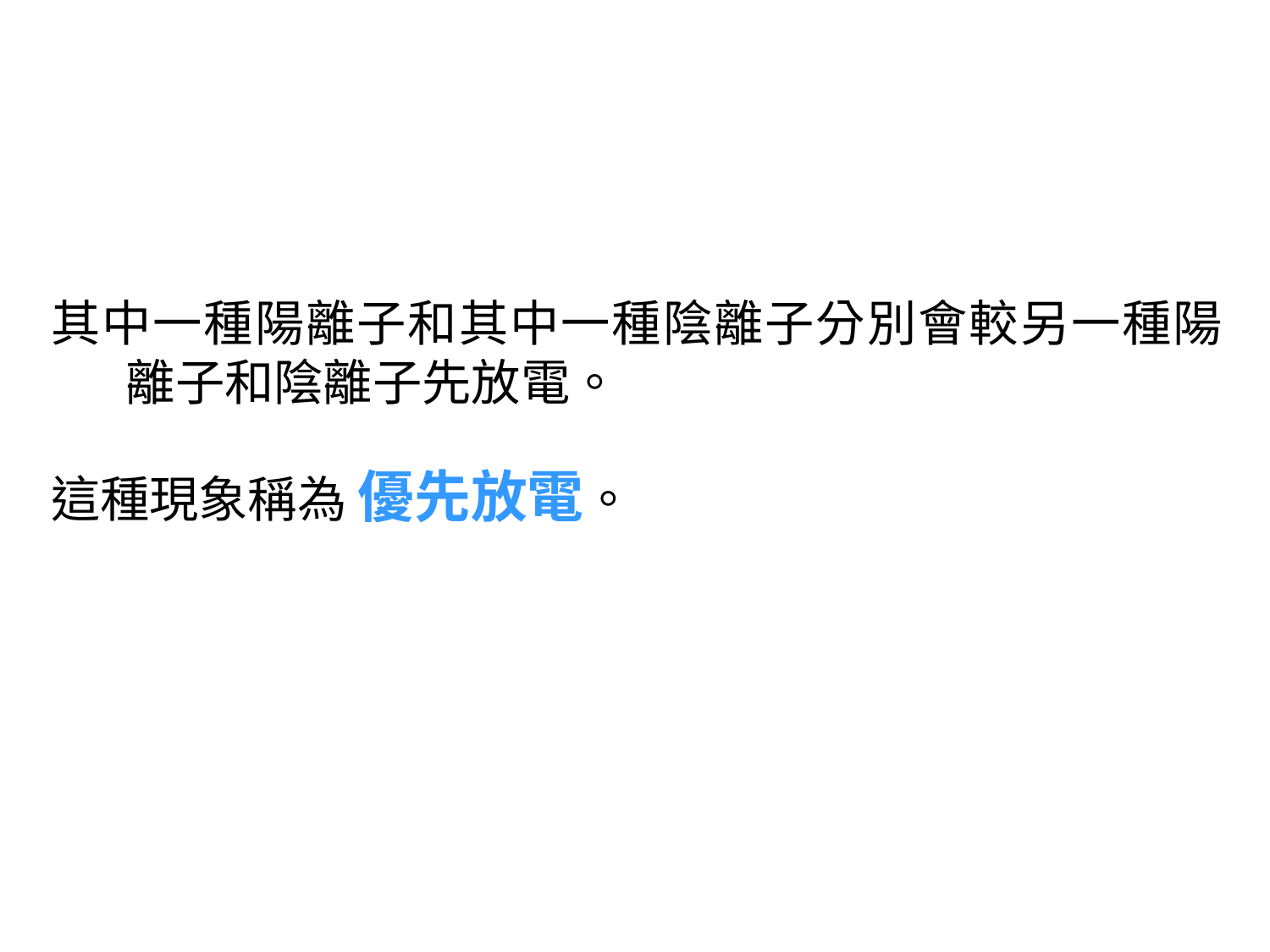

其中一種陽離子和其中一種陰離子分別會較另一種陽離子和陰離子先放電。
這種現象稱為 優先放電。